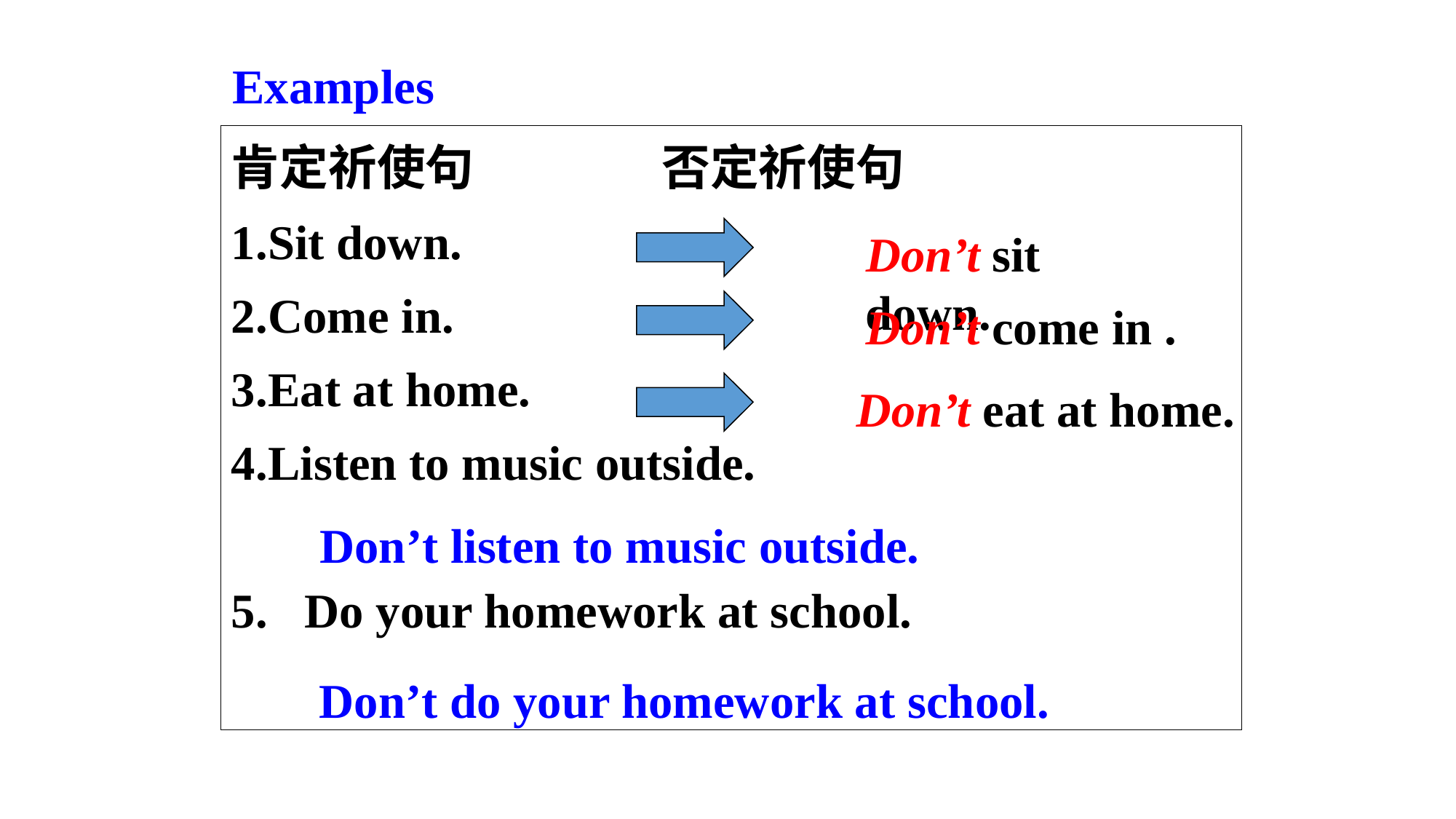

Examples
肯定祈使句                 否定祈使句
Sit down.
Come in.
Eat at home.
Listen to music outside.

5.   Do your homework at school.

Don’t sit down.

Don’t come in .

Don’t eat at home.
Don’t listen to music outside.
Don’t do your homework at school.